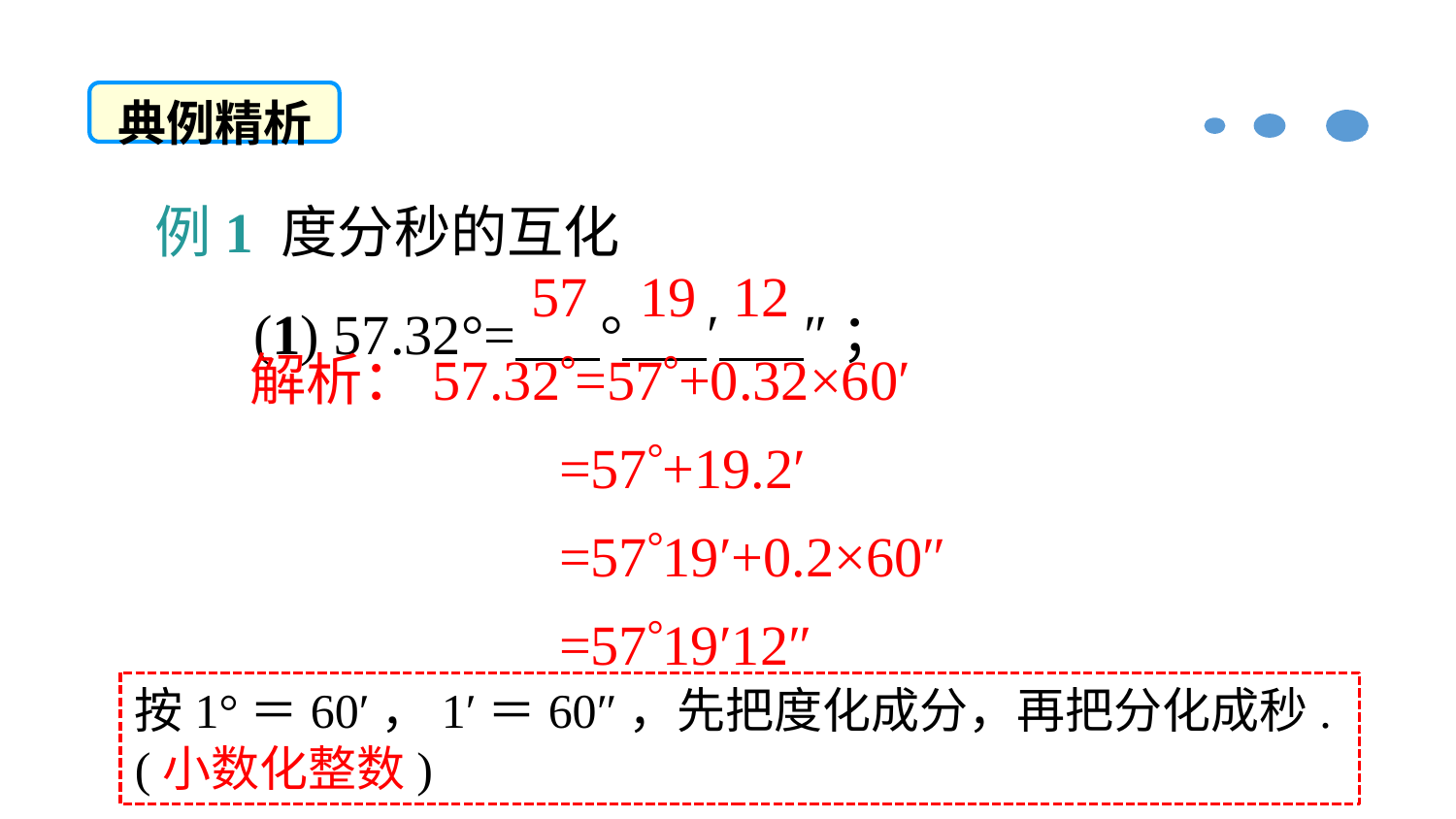

典例精析
例1 度分秒的互化
       (1) 57.32°=      °      ′      ″；

12
19
57
解析：57.32°=57°+0.32×60′
                      =57°+19.2′
                      =57°19′+0.2×60″
                      =57°19′12″
按1°＝60′，1′＝60″，先把度化成分，再把分化成秒. (小数化整数)